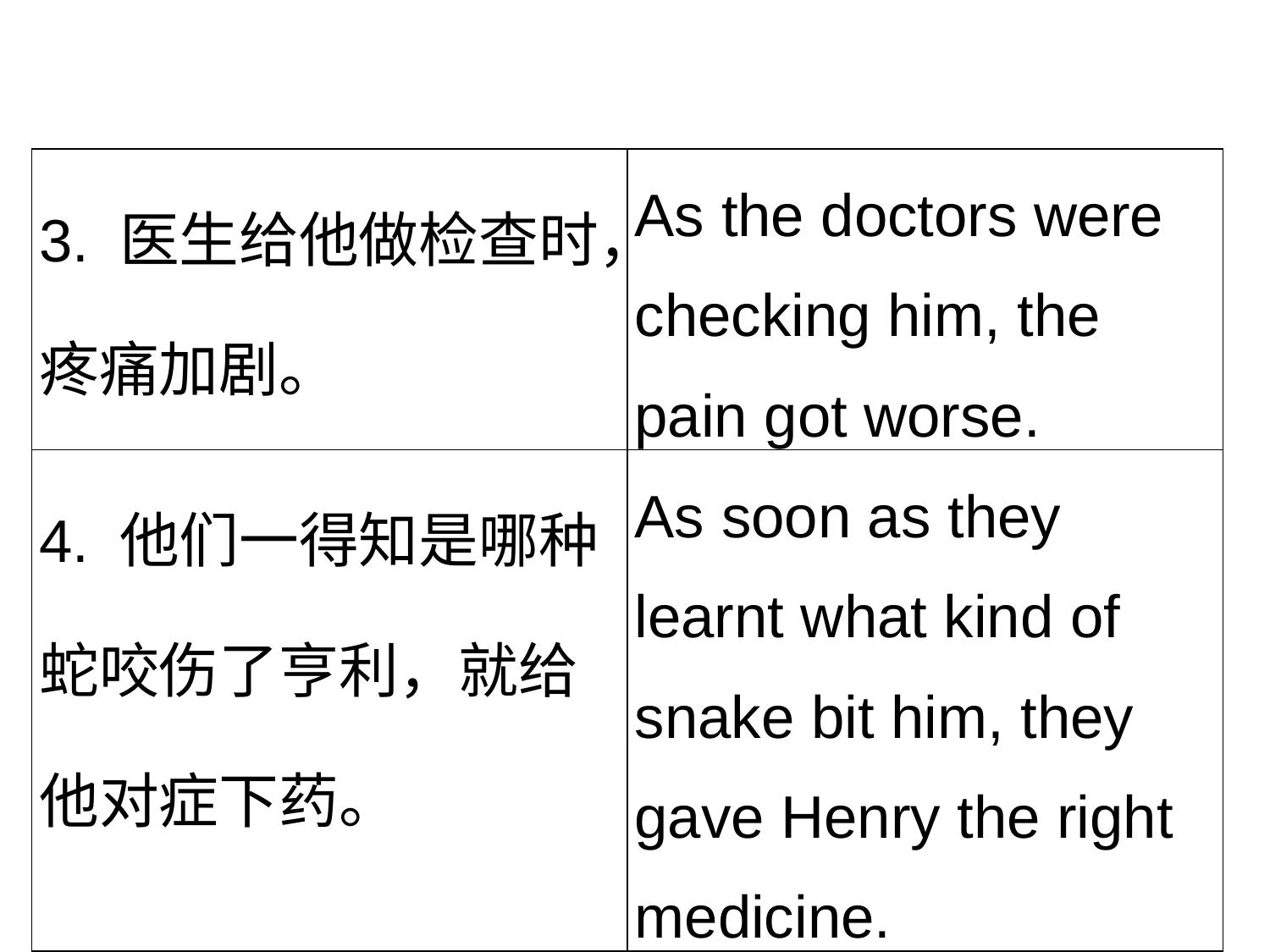

| 3. 医生给他做检查时，疼痛加剧。 | As the doctors were checking him, the pain got worse. |
| --- | --- |
| 4. 他们一得知是哪种蛇咬伤了亨利，就给他对症下药。 | As soon as they learnt what kind of snake bit him, they gave Henry the right medicine. |
| 5. 但是你知道，蛇可不会笑！ | But as you know, the snake won’t smile！ |